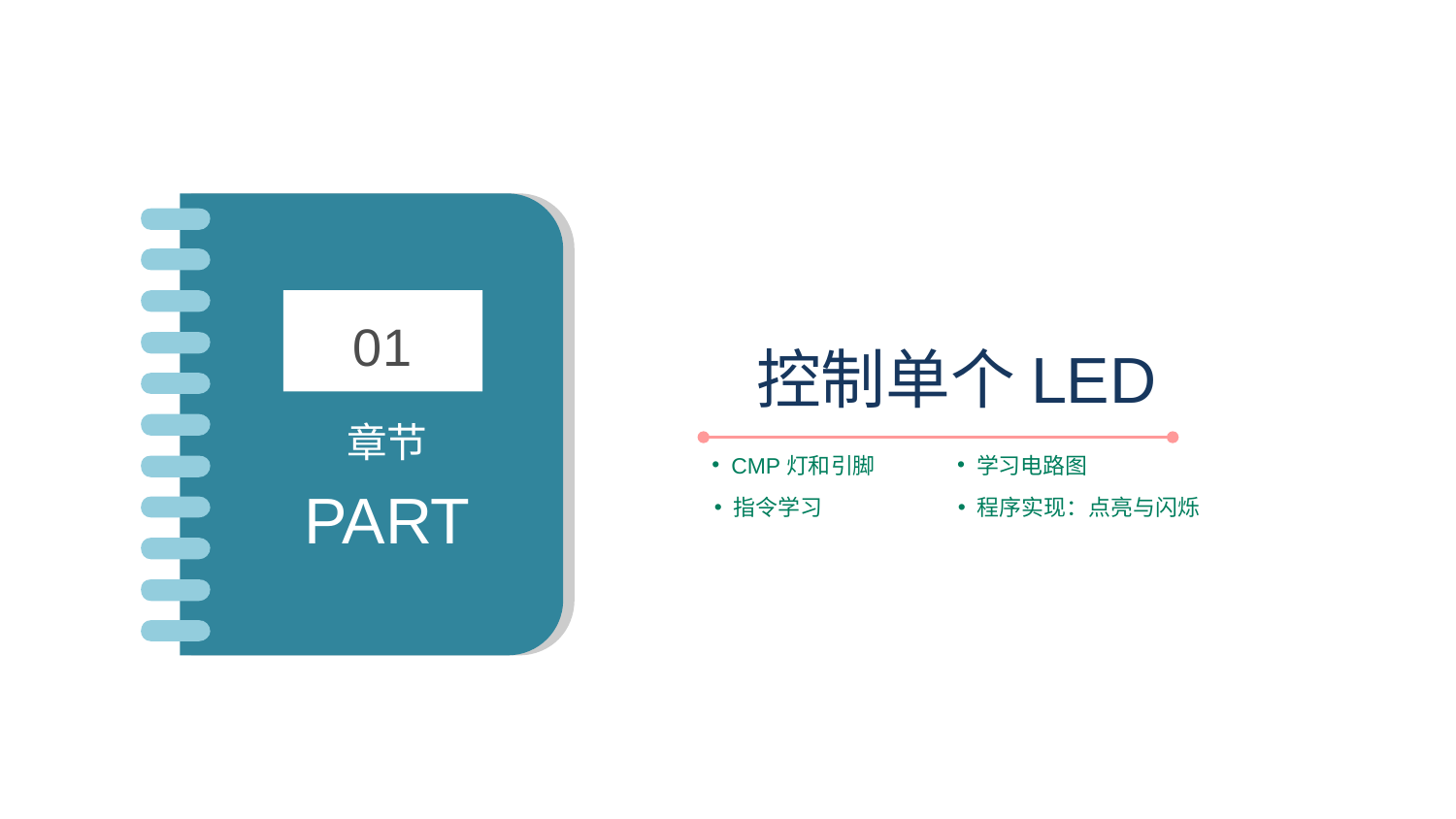

01
章节
PART
控制单个LED
CMP灯和引脚
学习电路图
指令学习
程序实现：点亮与闪烁